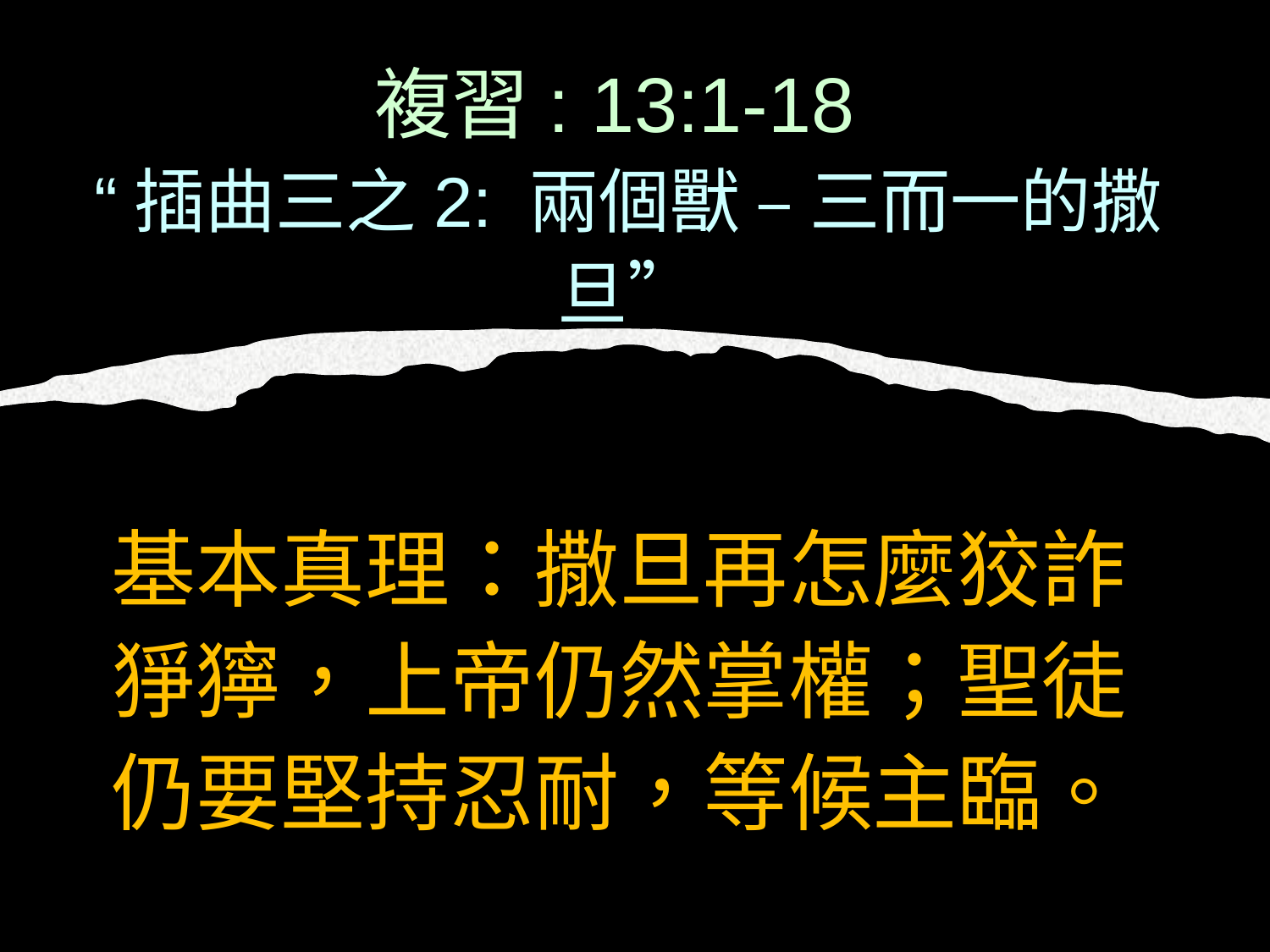

# 複習: 13:1-18 “插曲三之2: 兩個獸 – 三而一的撒旦”

基本真理：撒旦再怎麼狡詐猙獰，上帝仍然掌權；聖徒仍要堅持忍耐，等候主臨。